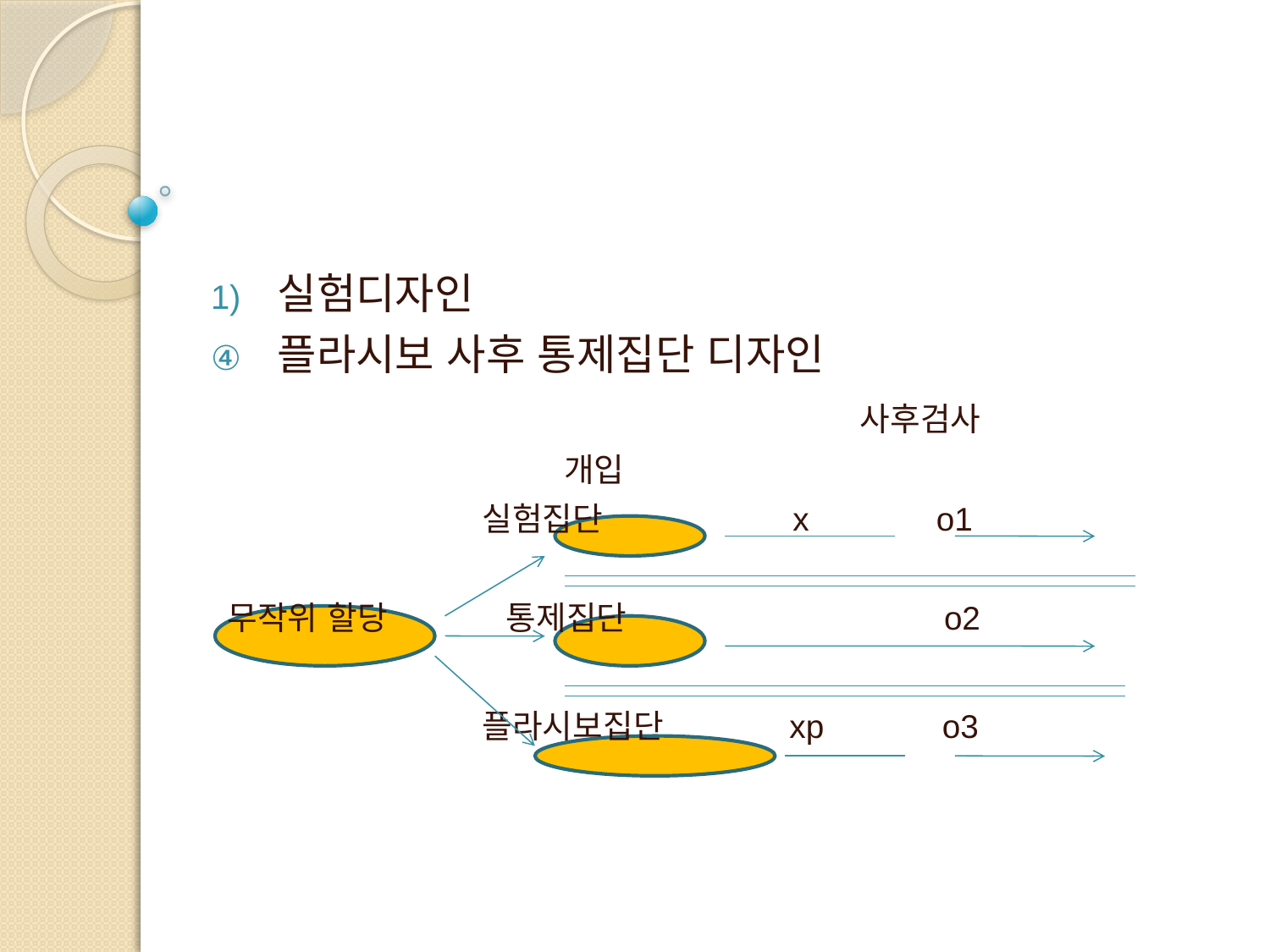

실험디자인
플라시보 사후 통제집단 디자인
                                                     사후검사
                                      개입
                             실험집단                    x              o1

 무작위 할당             통제집단                                  o2

                             플라시보집단             xp             o3